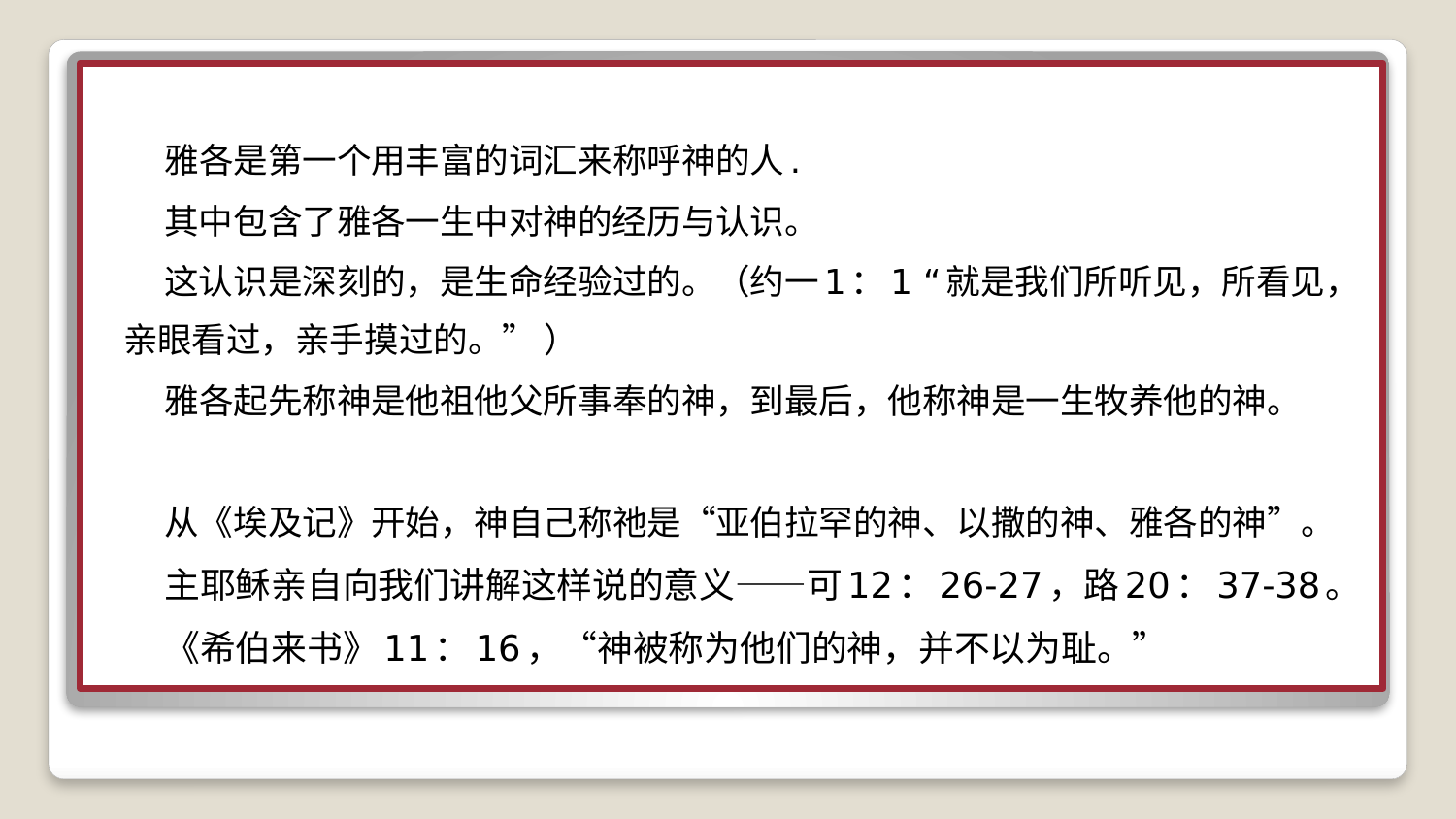

雅各是第一个用丰富的词汇来称呼神的人.
其中包含了雅各一生中对神的经历与认识。
这认识是深刻的，是生命经验过的。（约一1：1 “就是我们所听见，所看见，亲眼看过，亲手摸过的。” ）
雅各起先称神是他祖他父所事奉的神，到最后，他称神是一生牧养他的神。

从《埃及记》开始，神自己称祂是“亚伯拉罕的神、以撒的神、雅各的神”。
主耶稣亲自向我们讲解这样说的意义——可12：26-27，路20：37-38。
《希伯来书》11：16，“神被称为他们的神，并不以为耻。”